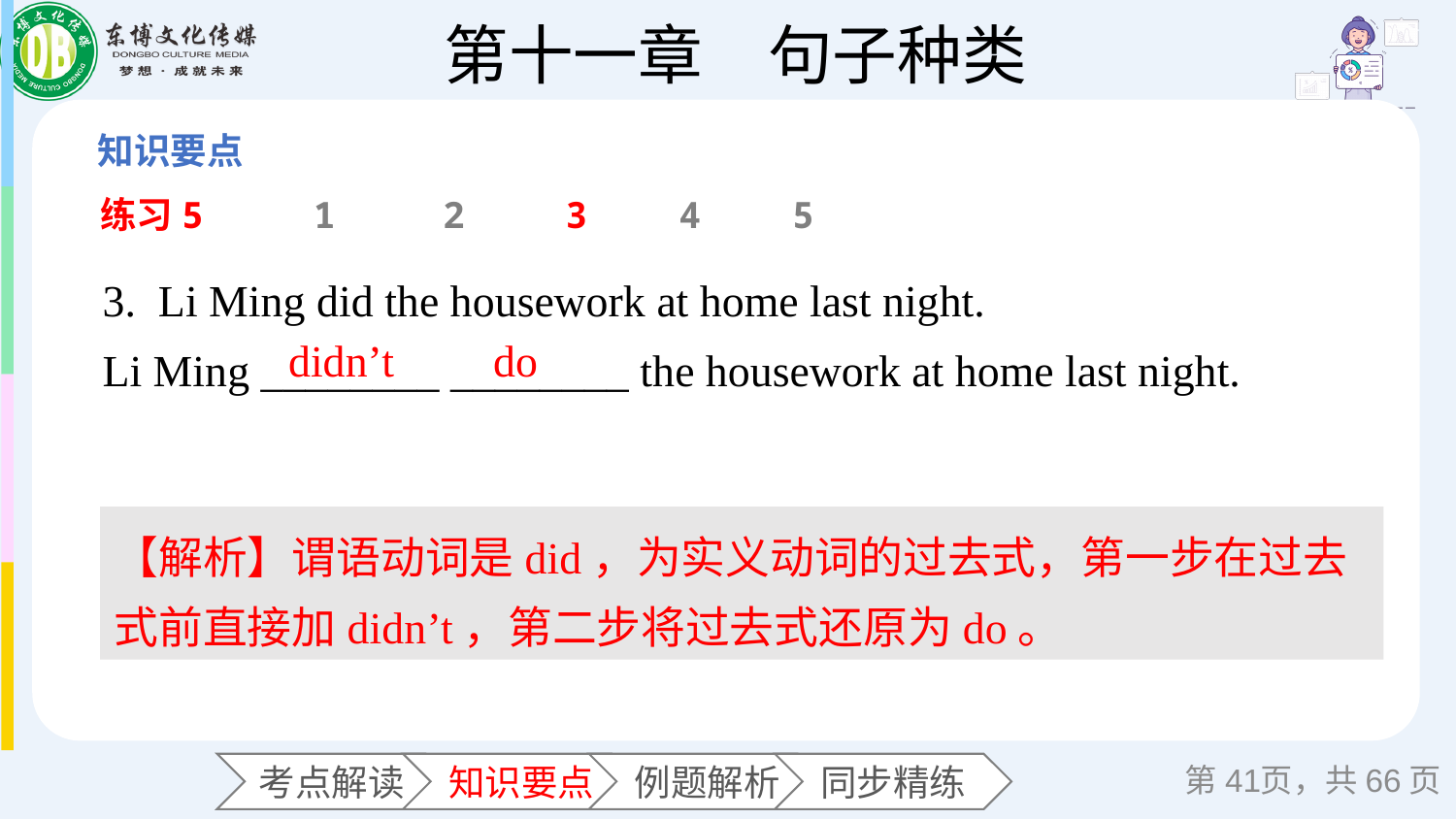

练习5
1
2
3
4
5
3.  Li Ming did the housework at home last night.
Li Ming ________ ________ the housework at home last night.
 didn’t
do
【解析】谓语动词是did，为实义动词的过去式，第一步在过去式前直接加didn’t，第二步将过去式还原为do。
第41页，共66页